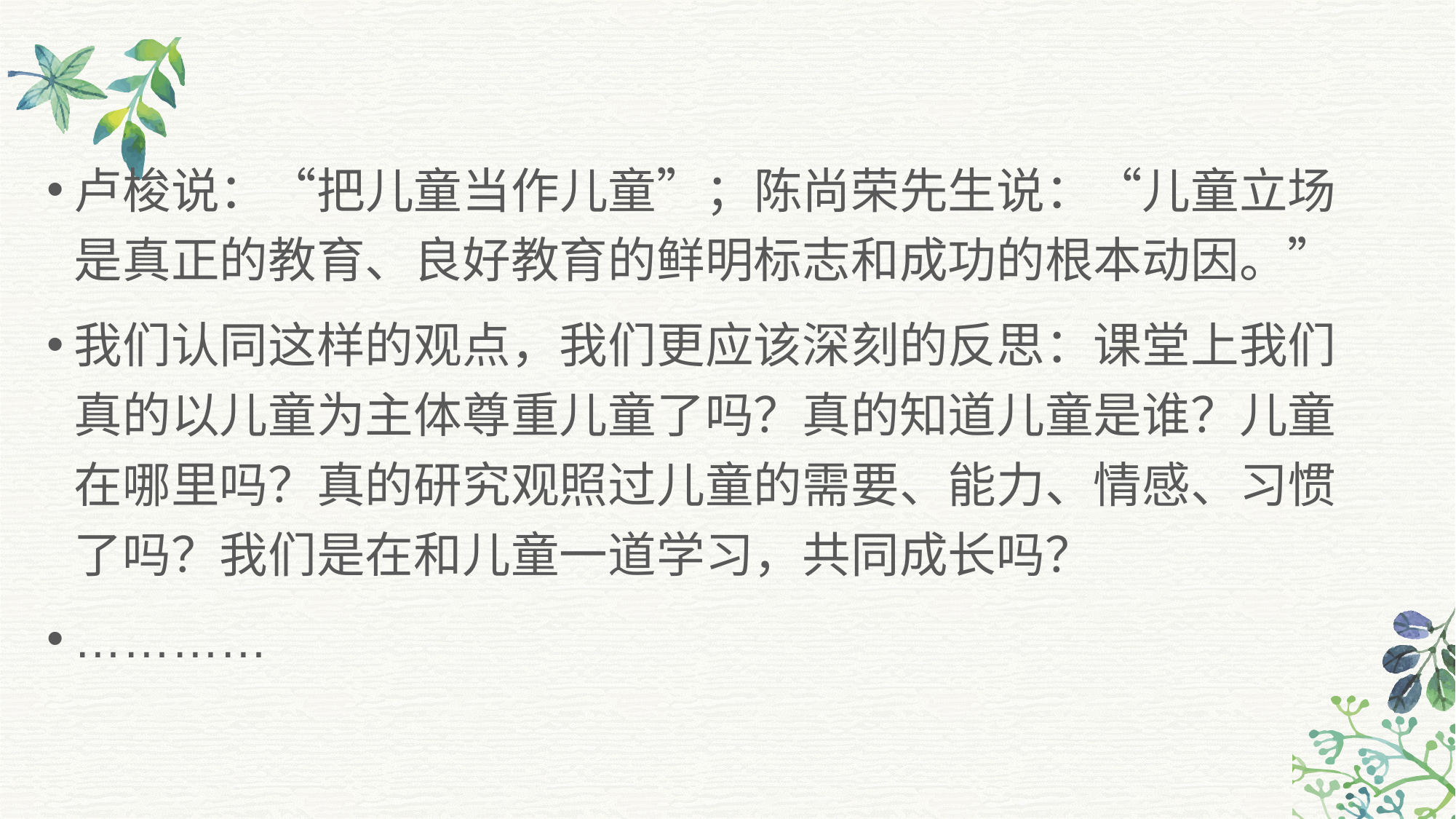

#
卢梭说：“把儿童当作儿童”；陈尚荣先生说：“儿童立场是真正的教育、良好教育的鲜明标志和成功的根本动因。”
我们认同这样的观点，我们更应该深刻的反思：课堂上我们真的以儿童为主体尊重儿童了吗？真的知道儿童是谁？儿童在哪里吗？真的研究观照过儿童的需要、能力、情感、习惯了吗？我们是在和儿童一道学习，共同成长吗？
…………